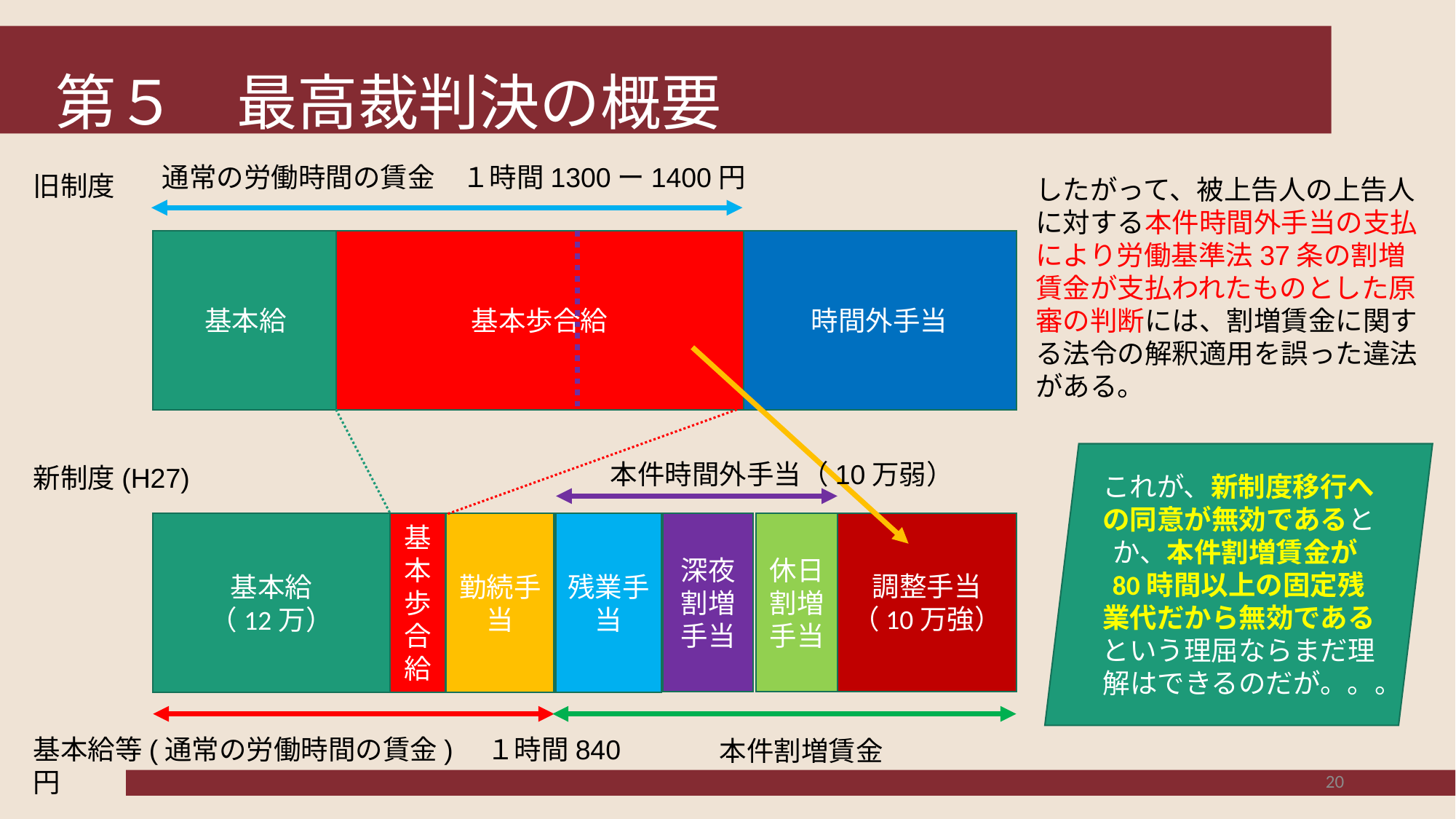

# 第５　最高裁判決の概要
通常の労働時間の賃金　１時間1300ー1400円
旧制度
したがって、被上告人の上告人に対する本件時間外手当の支払により労働基準法37条の割増賃金が支払われたものとした原審の判断には、割増賃金に関する法令の解釈適用を誤った違法がある。
基本給
基本歩合給
時間外手当
これが、新制度移行への同意が無効であるとか、本件割増賃金が80時間以上の固定残業代だから無効であるという理屈ならまだ理解はできるのだが。。。
本件時間外手当（10万弱）
新制度(H27)
深夜割増手当
休日割増手当
調整手当（10万強）
基本給
（12万）
基本歩合給
勤続手当
残業手当
基本給等(通常の労働時間の賃金)　１時間840円
本件割増賃金
20